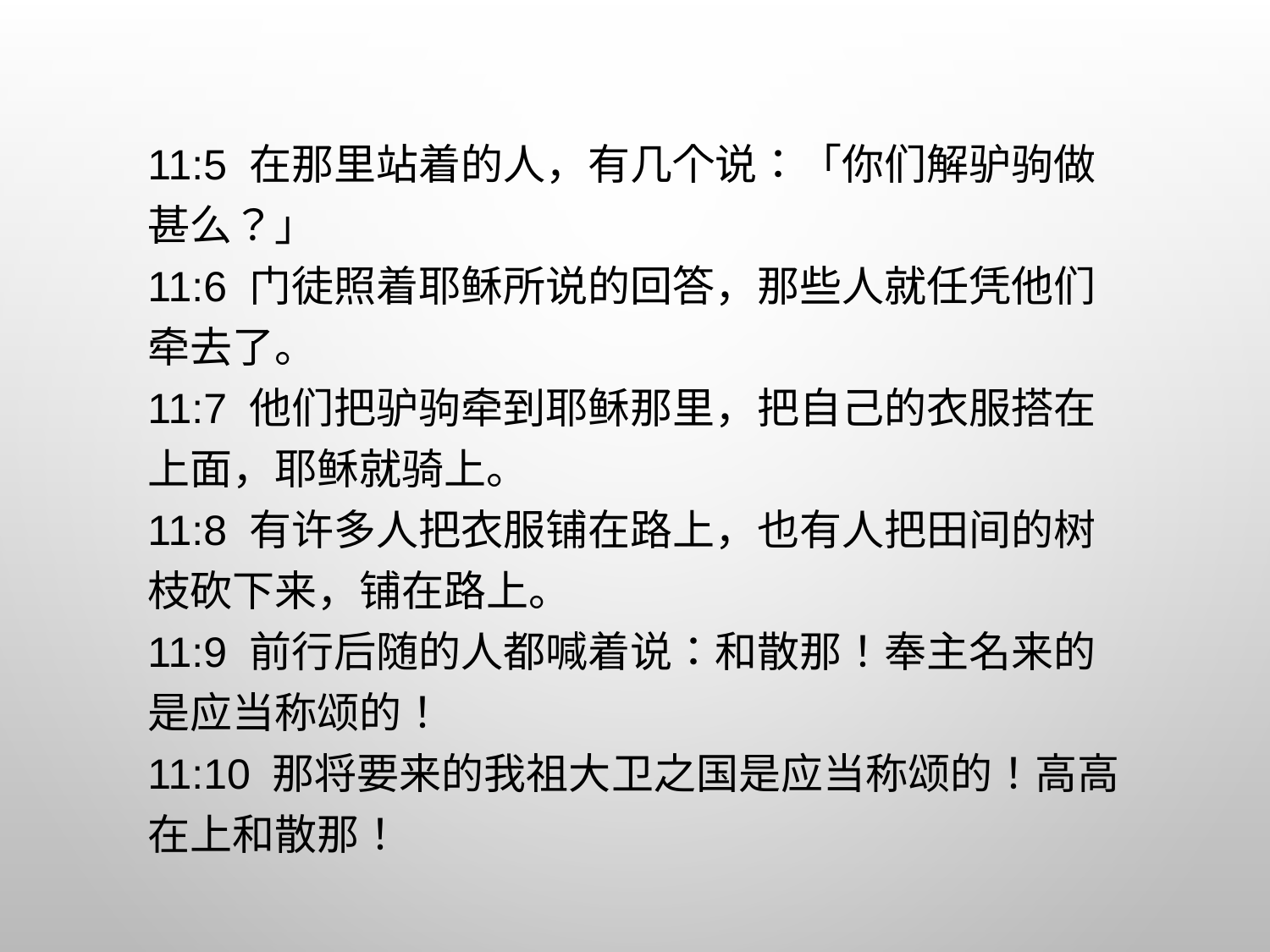

11:5 在那里站着的人，有几个说：「你们解驴驹做甚么？」
11:6 门徒照着耶稣所说的回答，那些人就任凭他们牵去了。
11:7 他们把驴驹牵到耶稣那里，把自己的衣服搭在上面，耶稣就骑上。
11:8 有许多人把衣服铺在路上，也有人把田间的树枝砍下来，铺在路上。
11:9 前行后随的人都喊着说：和散那！奉主名来的是应当称颂的！
11:10 那将要来的我祖大卫之国是应当称颂的！高高在上和散那！